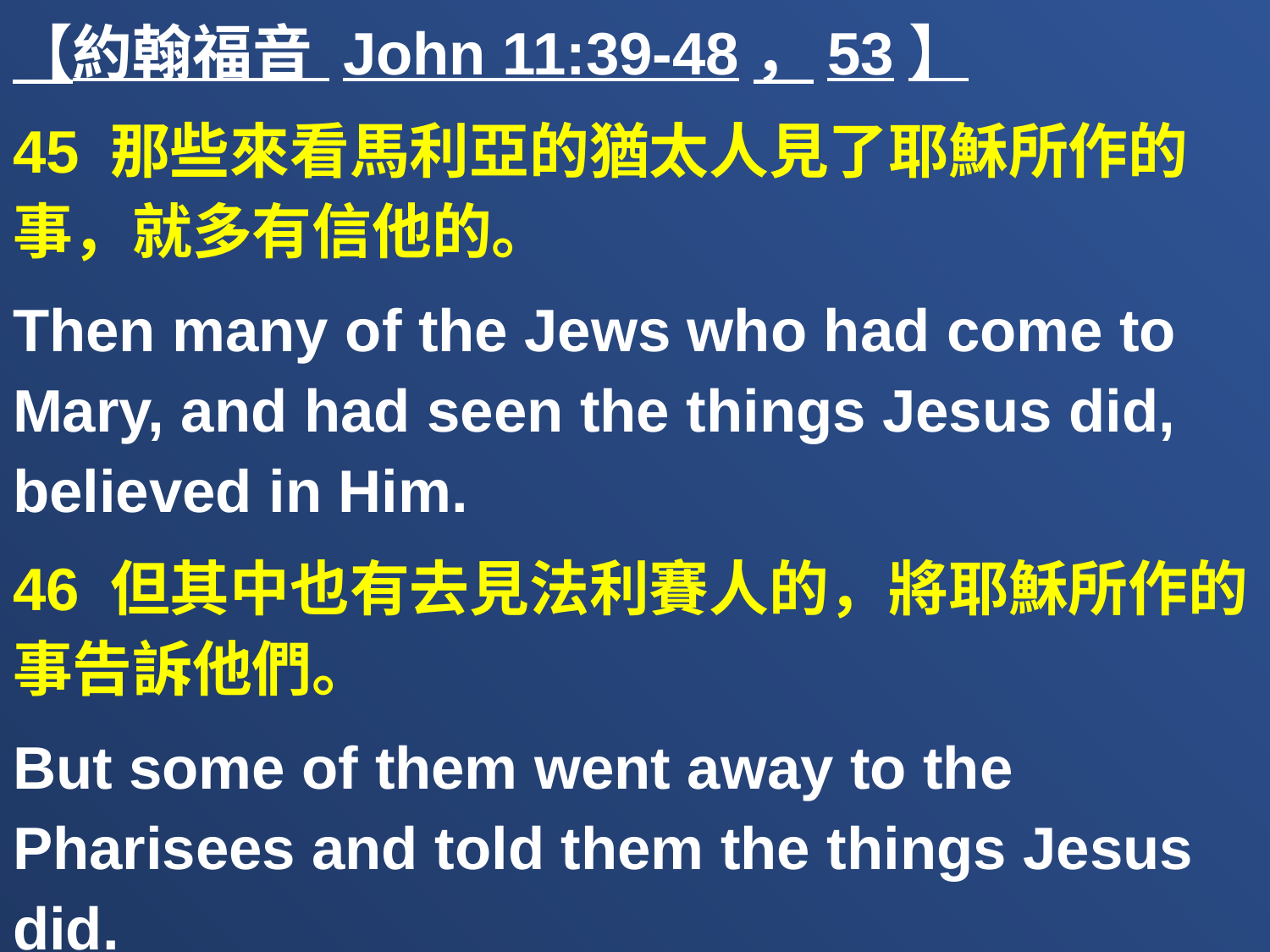

【約翰福音 John 11:39-48，53】
45 那些來看馬利亞的猶太人見了耶穌所作的事，就多有信他的。
Then many of the Jews who had come to Mary, and had seen the things Jesus did, believed in Him.
46 但其中也有去見法利賽人的，將耶穌所作的事告訴他們。
But some of them went away to the Pharisees and told them the things Jesus did.